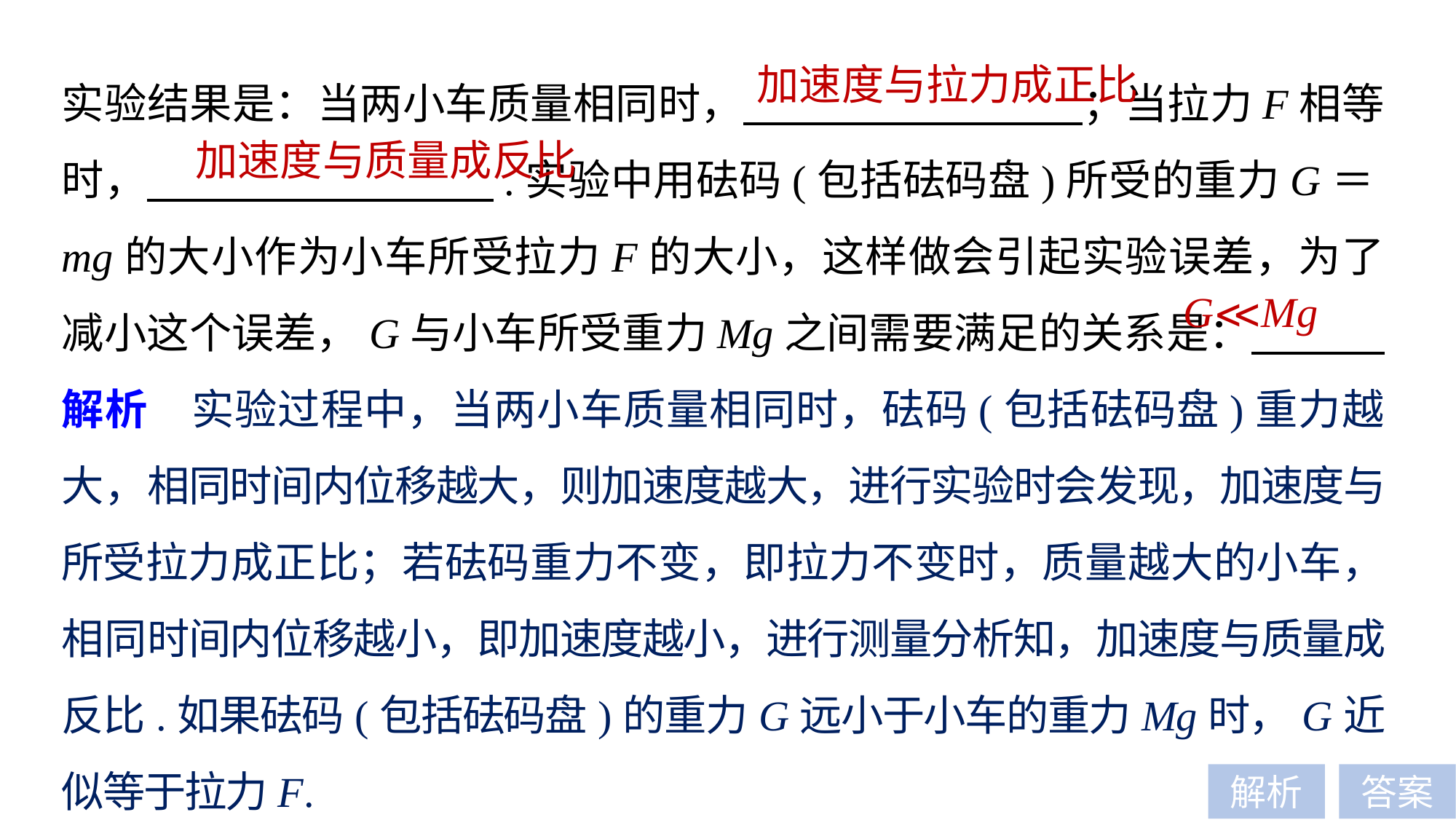

实验结果是：当两小车质量相同时，                                   ；当拉力F相等时，                                   .实验中用砝码(包括砝码盘)所受的重力G＝mg的大小作为小车所受拉力F的大小，这样做会引起实验误差，为了减小这个误差，G与小车所受重力Mg之间需要满足的关系是：               .
加速度与拉力成正比
加速度与质量成反比
G≪Mg
解析　实验过程中，当两小车质量相同时，砝码(包括砝码盘)重力越大，相同时间内位移越大，则加速度越大，进行实验时会发现，加速度与所受拉力成正比；若砝码重力不变，即拉力不变时，质量越大的小车，相同时间内位移越小，即加速度越小，进行测量分析知，加速度与质量成反比.如果砝码(包括砝码盘)的重力G远小于小车的重力Mg时，G近似等于拉力F.
解析
答案